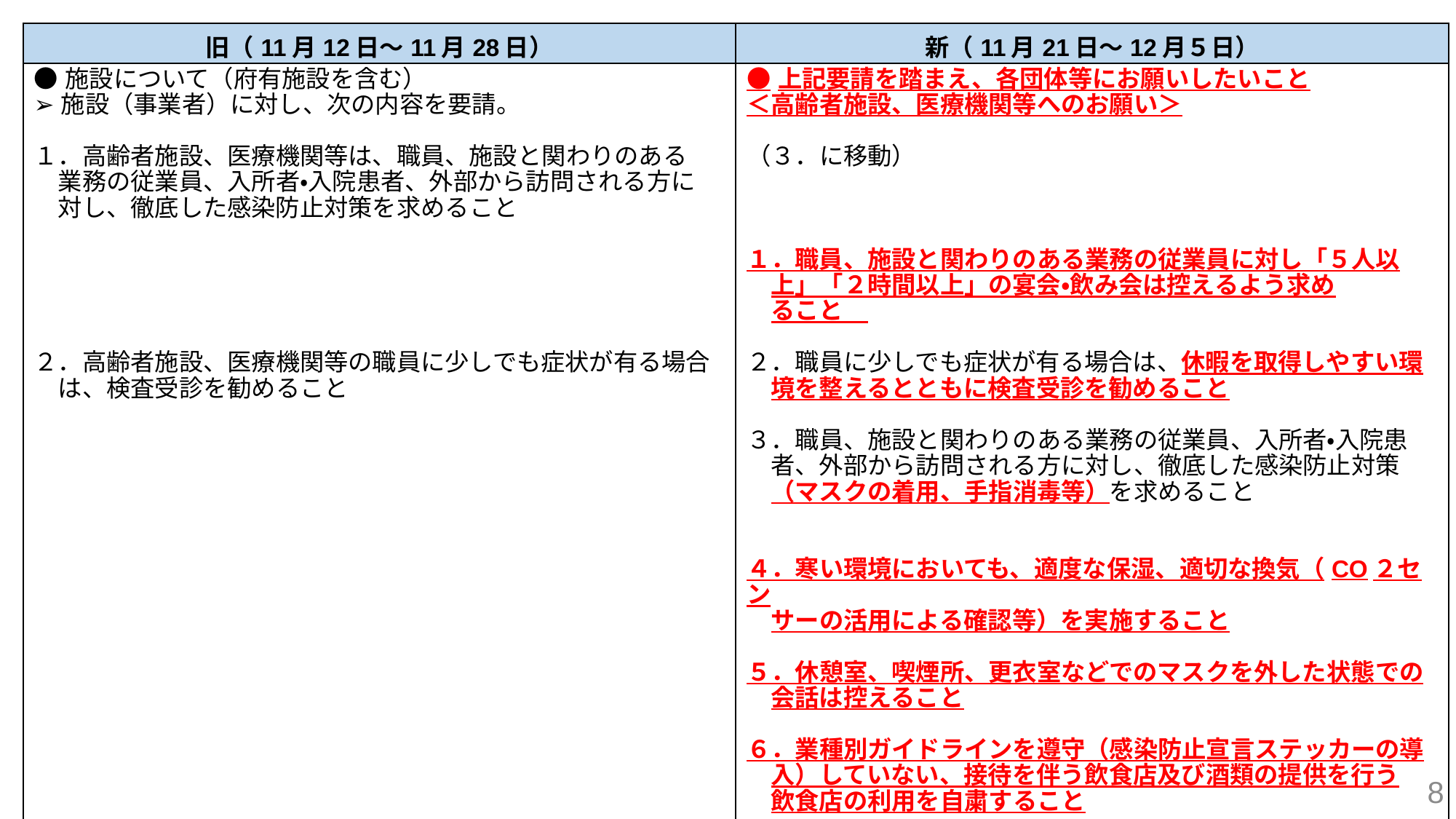

| 旧（11月12日～11月28日） | 新（11月21日～12月５日） |
| --- | --- |
| ●施設について（府有施設を含む） ➢施設（事業者）に対し、次の内容を要請。 １．高齢者施設、医療機関等は、職員、施設と関わりのある 　業務の従業員、入所者・入院患者、外部から訪問される方に 　対し、徹底した感染防止対策を求めること ２．高齢者施設、医療機関等の職員に少しでも症状が有る場合 　は、検査受診を勧めること | ●上記要請を踏まえ、各団体等にお願いしたいこと ＜高齢者施設、医療機関等へのお願い＞ （３．に移動） １．職員、施設と関わりのある業務の従業員に対し「５人以 　上」「２時間以上」の宴会・飲み会は控えるよう求め 　ること　 ２．職員に少しでも症状が有る場合は、休暇を取得しやすい環 　境を整えるとともに検査受診を勧めること ３．職員、施設と関わりのある業務の従業員、入所者・入院患 　者、外部から訪問される方に対し、徹底した感染防止対策 　（マスクの着用、手指消毒等）を求めること ４．寒い環境においても、適度な保湿、適切な換気（CO２セン 　サーの活用による確認等）を実施すること ５．休憩室、喫煙所、更衣室などでのマスクを外した状態での 　会話は控えること ６．業種別ガイドラインを遵守（感染防止宣言ステッカーの導 　入）していない、接待を伴う飲食店及び酒類の提供を行う 　飲食店の利用を自粛すること |

8